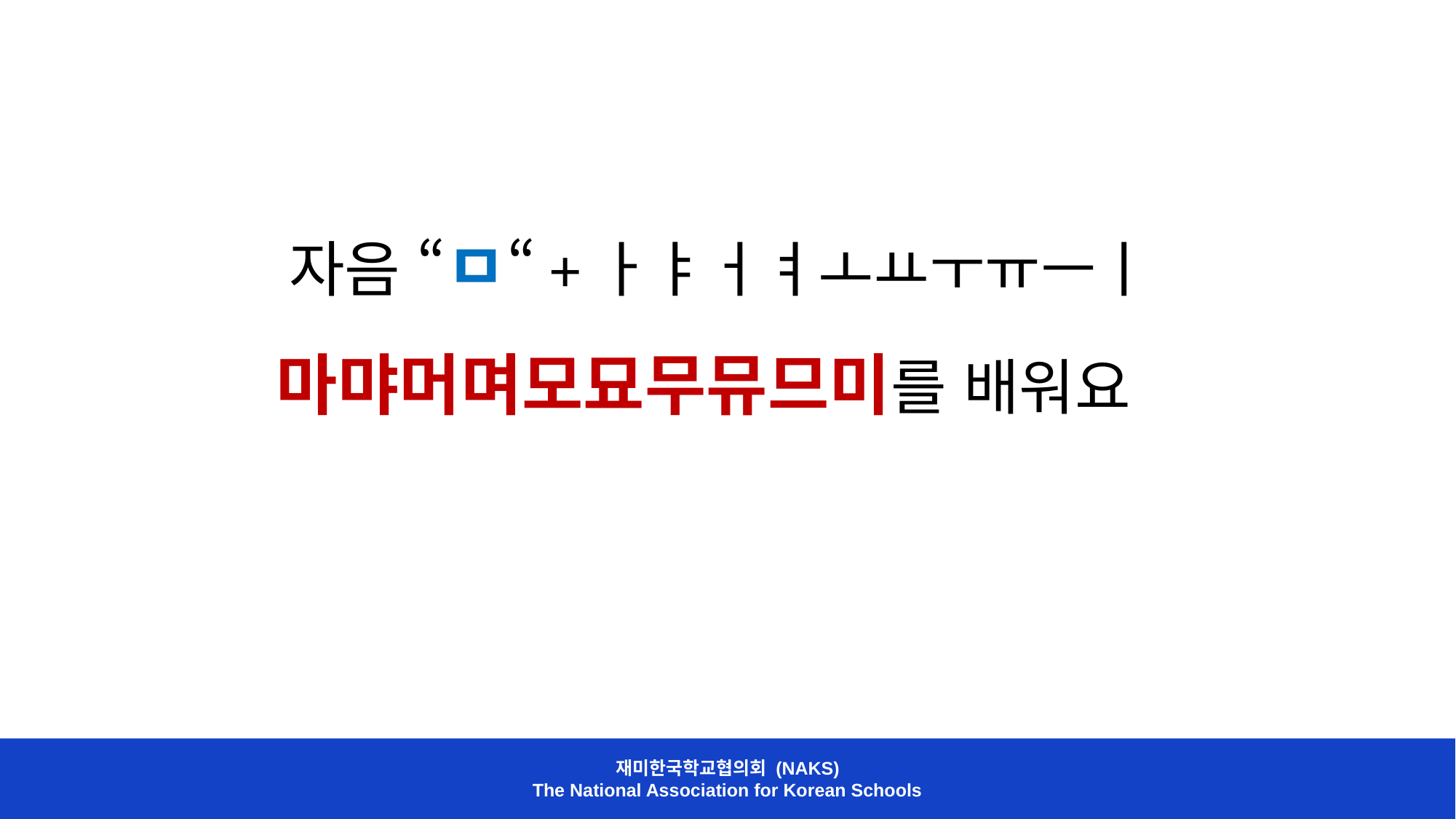

자음 “ㅁ“+ㅏㅑㅓㅕㅗㅛㅜㅠㅡㅣ
마먀머며모묘무뮤므미를 배워요
재미한국학교협의회 (NAKS)
The National Association for Korean Schools